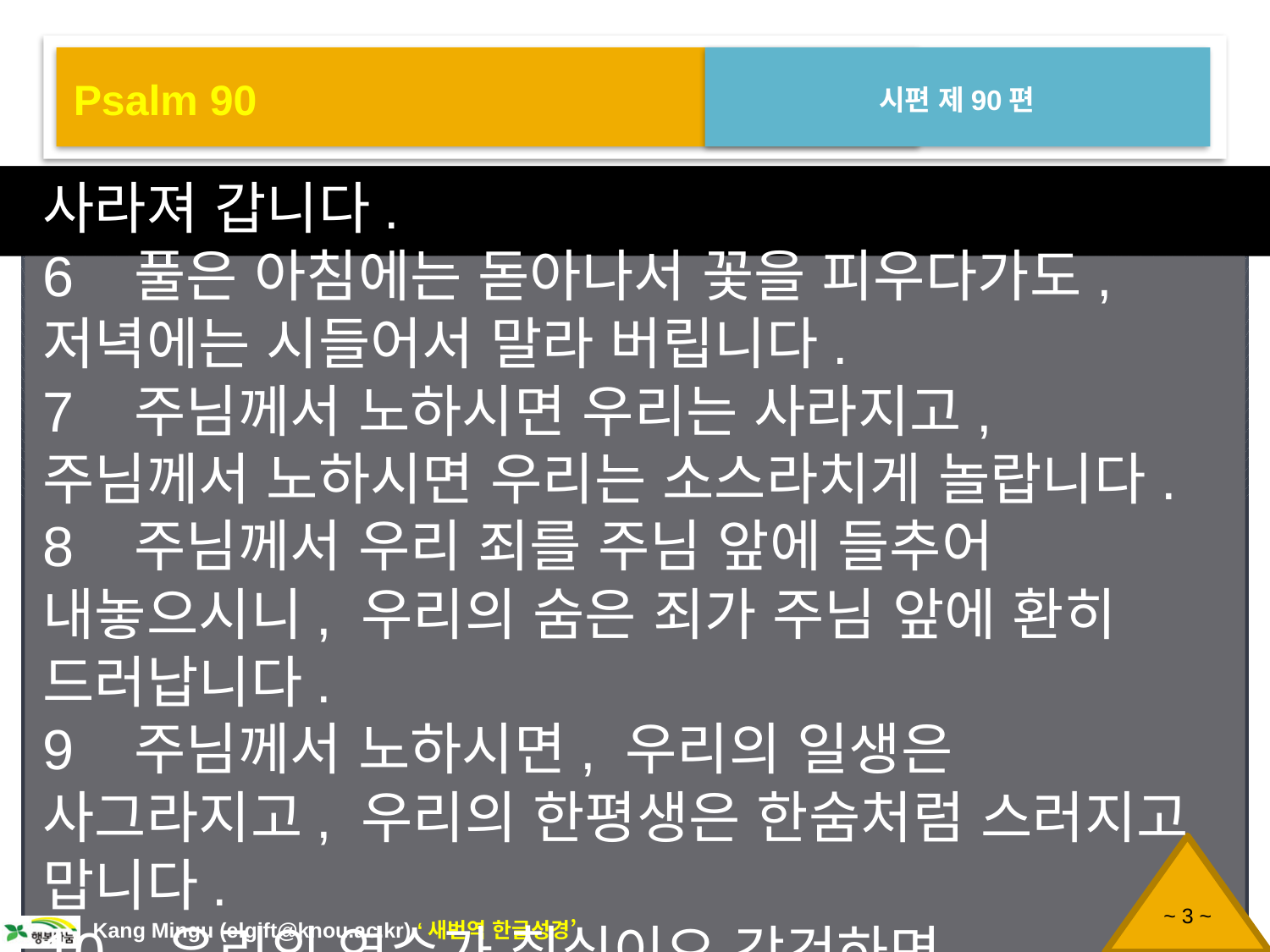

Psalm 90
시편 제90편
사라져 갑니다.
6   풀은 아침에는 돋아나서 꽃을 피우다가도, 저녁에는 시들어서 말라 버립니다.
7   주님께서 노하시면 우리는 사라지고, 주님께서 노하시면 우리는 소스라치게 놀랍니다.
8   주님께서 우리 죄를 주님 앞에 들추어 내놓으시니, 우리의 숨은 죄가 주님 앞에 환히 드러납니다.
9   주님께서 노하시면, 우리의 일생은 사그라지고, 우리의 한평생은 한숨처럼 스러지고 맙니다.
10   우리의 연수가 칠십이요 강건하면